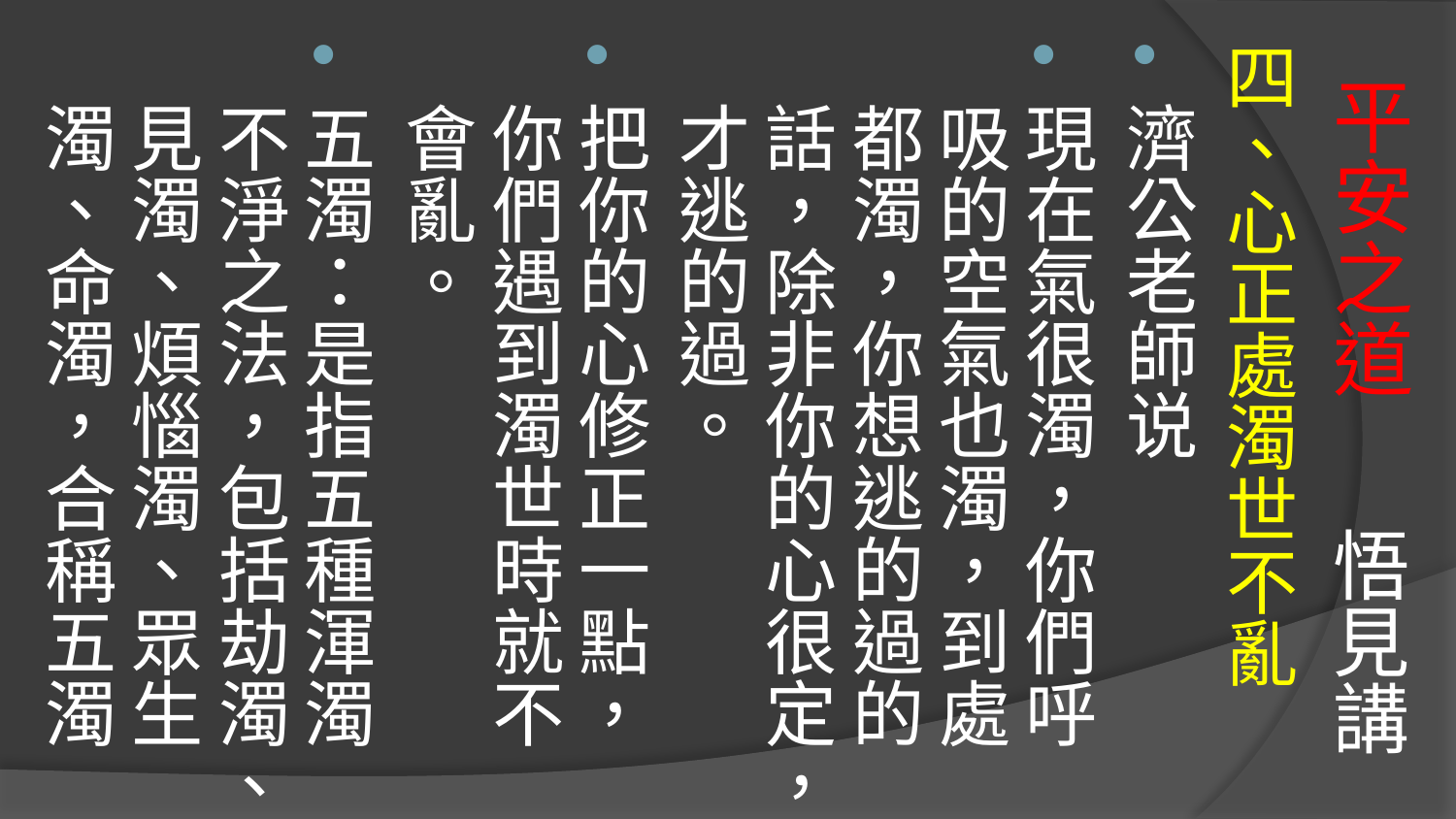

四、心正處濁世不亂
濟公老師说
現在氣很濁，你們呼吸的空氣也濁，到處都濁，你想逃的過的話，除非你的心很定，才逃的過。
把你的心修正一點，你們遇到濁世時就不會亂。
五濁：是指五種渾濁不淨之法，包括劫濁、見濁、煩惱濁、眾生濁、命濁，合稱五濁
# 平安之道       悟見講